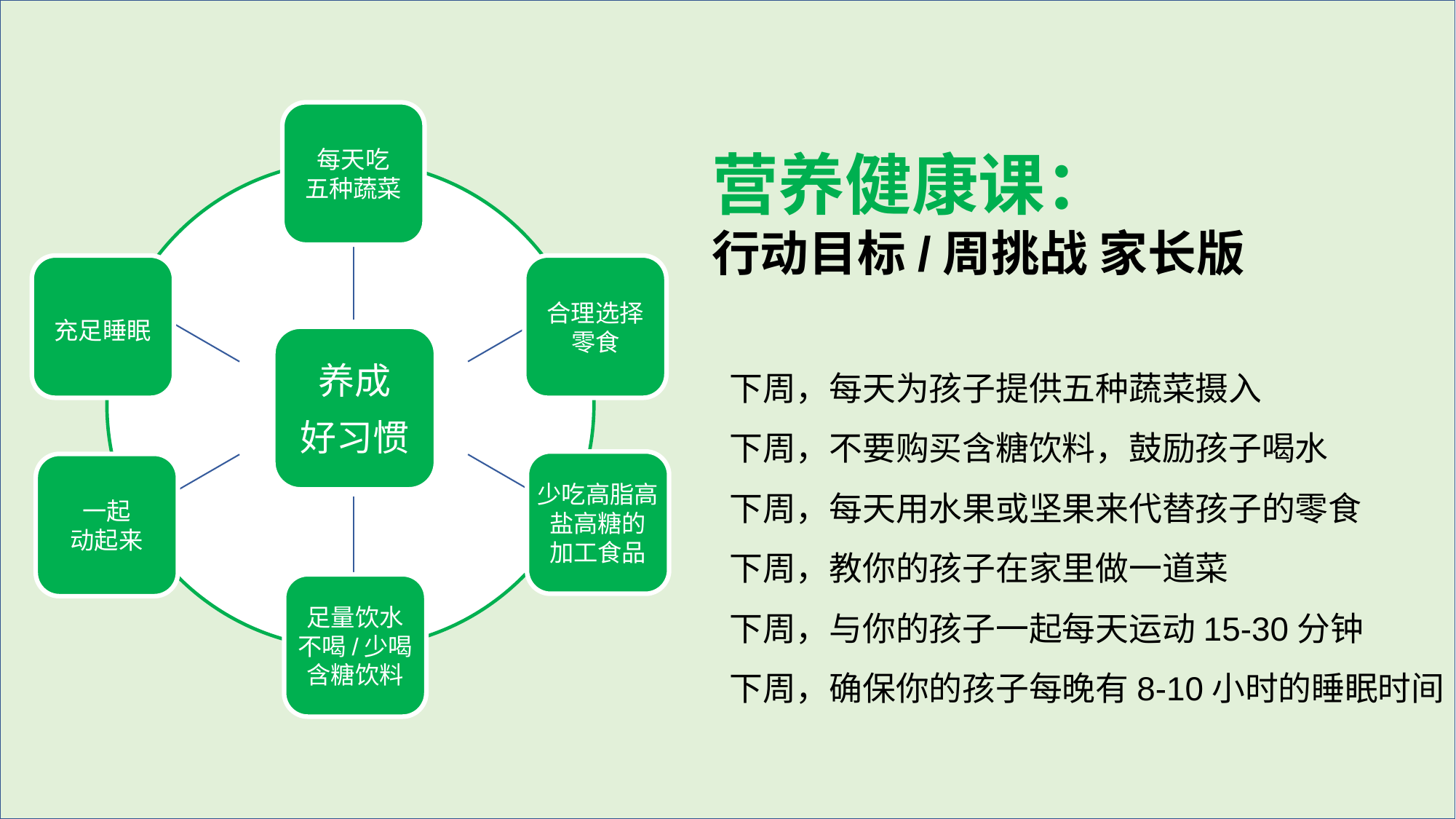

每天吃
五种蔬菜
充足睡眠
合理选择
零食

养成
好习惯

少吃高脂高盐高糖的
加工食品
一起
动起来

足量饮水
不喝/少喝含糖饮料
营养健康课：
行动目标/周挑战 家长版

下周，每天为孩子提供五种蔬菜摄入
下周，不要购买含糖饮料，鼓励孩子喝水
下周，每天用水果或坚果来代替孩子的零食
下周，教你的孩子在家里做一道菜
下周，与你的孩子一起每天运动15-30分钟
下周，确保你的孩子每晚有8-10小时的睡眠时间